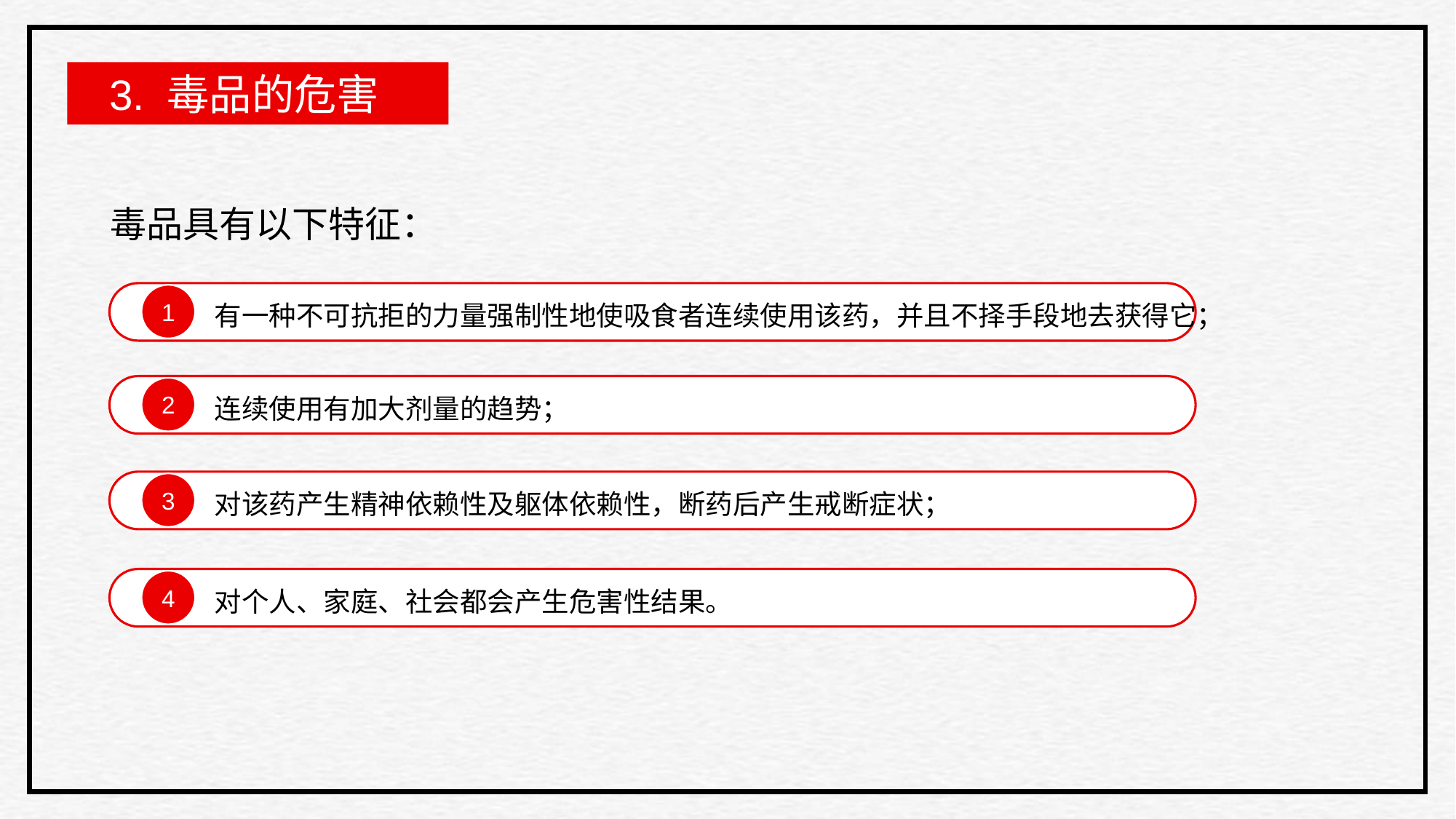

3. 毒品的危害
毒品具有以下特征：

1
有一种不可抗拒的力量强制性地使吸食者连续使用该药，并且不择手段地去获得它；

2
连续使用有加大剂量的趋势；

3
对该药产生精神依赖性及躯体依赖性，断药后产生戒断症状；

4
对个人、家庭、社会都会产生危害性结果。